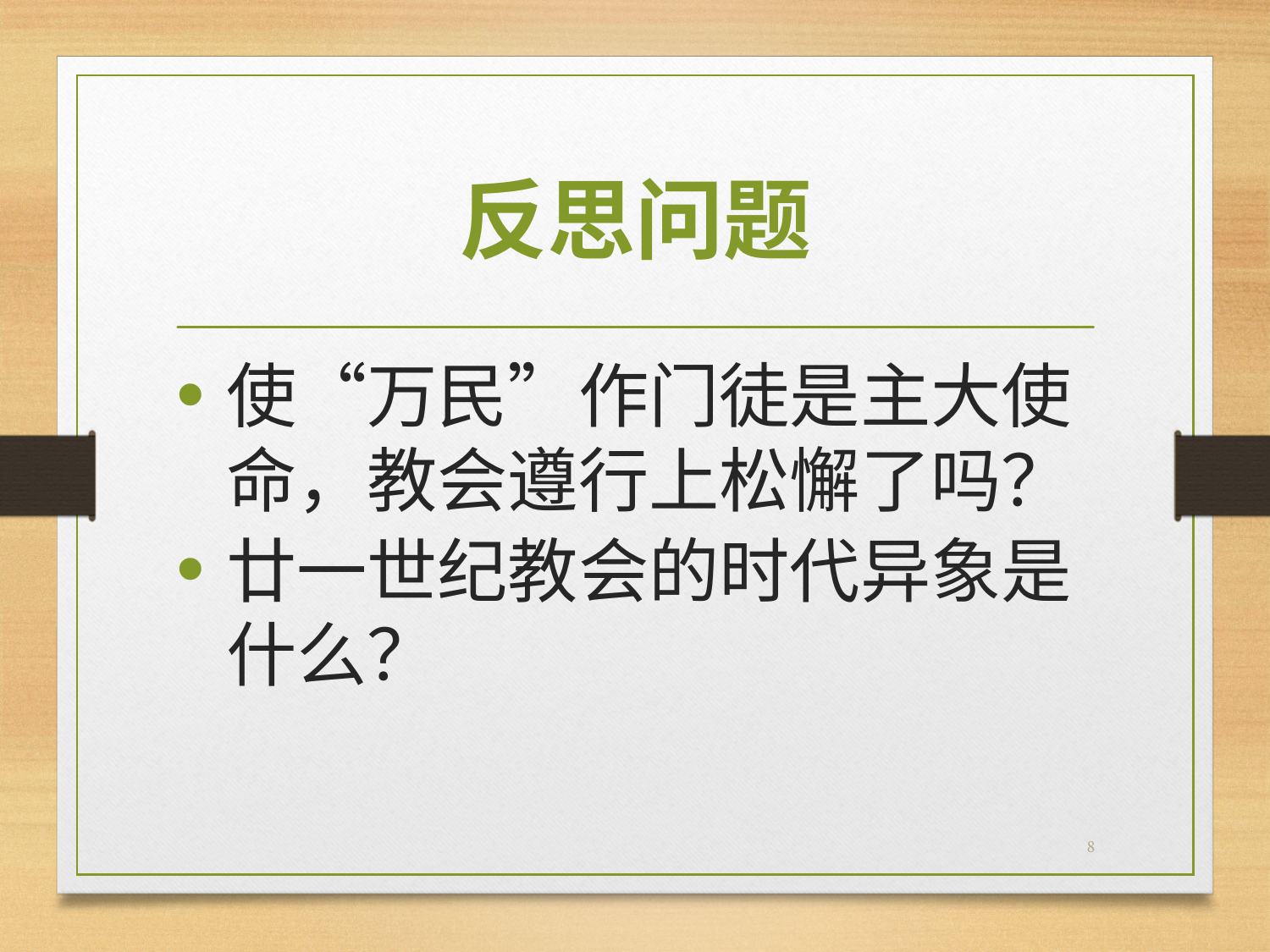

# 反思问题
使“万民”作门徒是主大使命，教会遵行上松懈了吗？
廿一世纪教会的时代异象是什么？
8